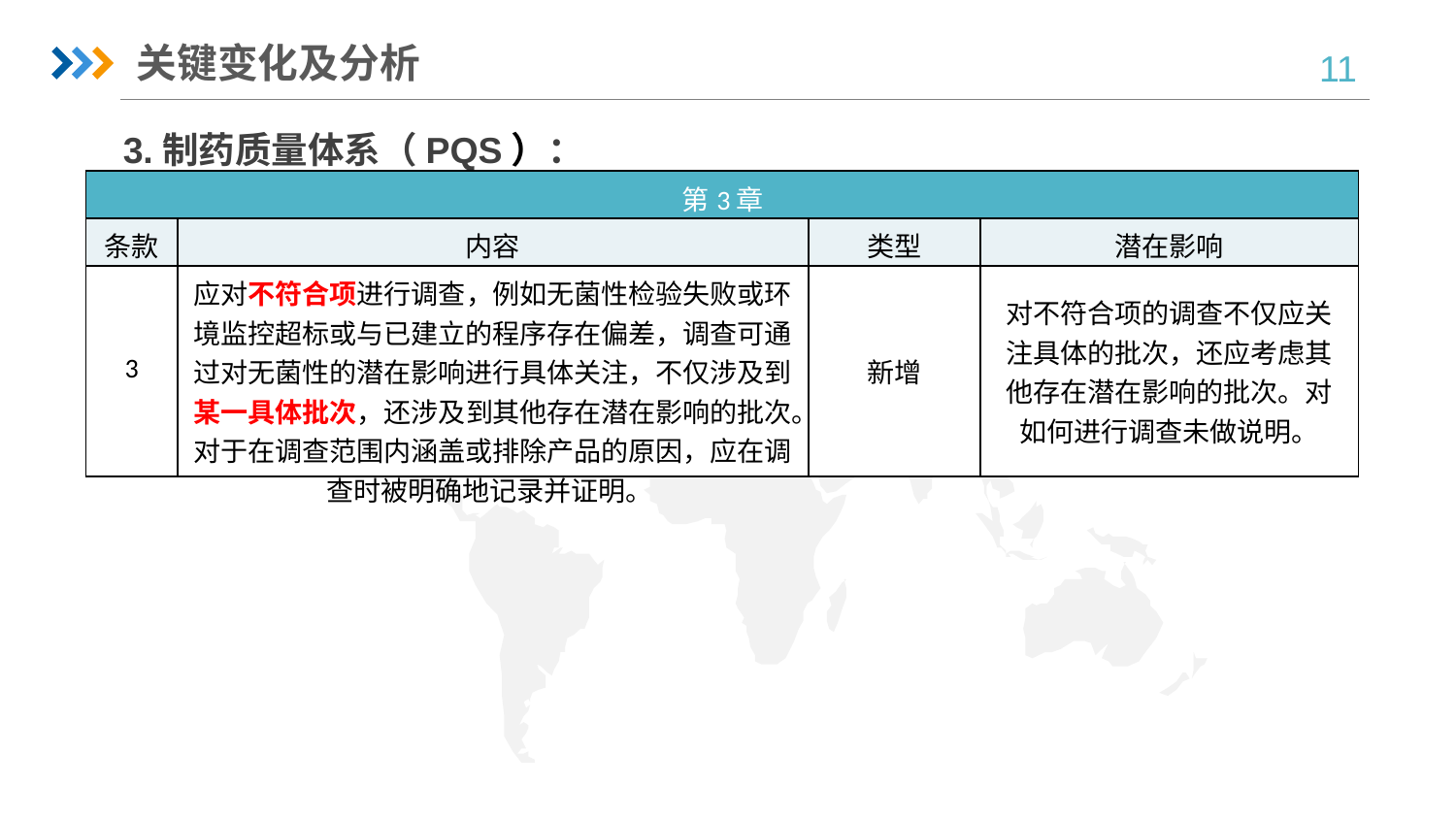

关键变化及分析
3.制药质量体系（PQS）：

| 第3章 |  |  |  |
| --- | --- | --- | --- |
| 条款 | 内容 | 类型 | 潜在影响 |
| 3 | 应对不符合项进行调查，例如无菌性检验失败或环境监控超标或与已建立的程序存在偏差，调查可通过对无菌性的潜在影响进行具体关注，不仅涉及到某一具体批次，还涉及到其他存在潜在影响的批次。对于在调查范围内涵盖或排除产品的原因，应在调查时被明确地记录并证明。 | 新增 | 对不符合项的调查不仅应关注具体的批次，还应考虑其他存在潜在影响的批次。对如何进行调查未做说明。 |